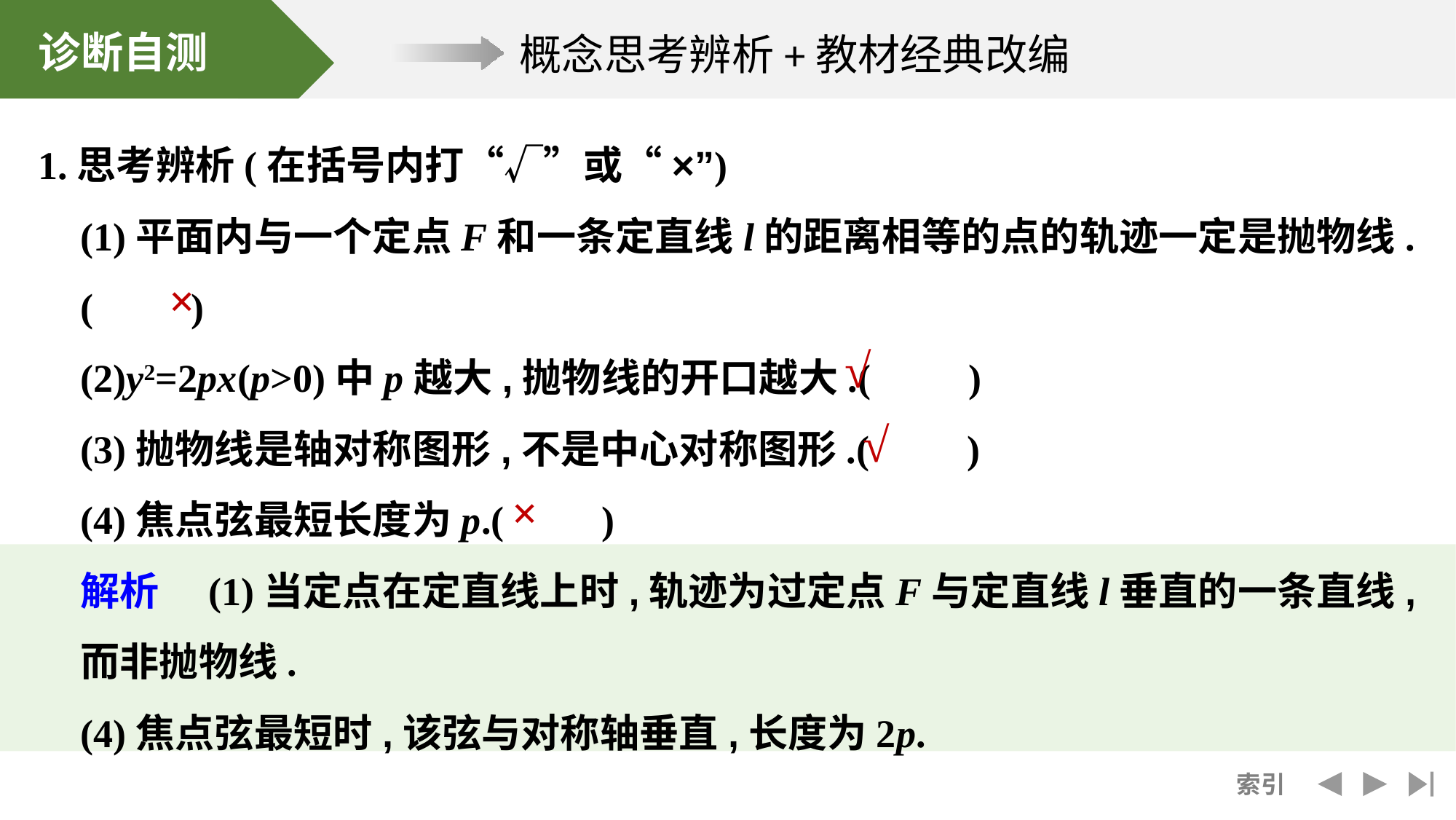

1.思考辨析(在括号内打“√”或“×”)
	(1)平面内与一个定点F和一条定直线l的距离相等的点的轨迹一定是抛物线.(　　)
	(2)y2=2px(p>0)中p越大,抛物线的开口越大.(　　)
	(3)抛物线是轴对称图形,不是中心对称图形.(　　)
	(4)焦点弦最短长度为p.(　　)
	解析　(1)当定点在定直线上时,轨迹为过定点F与定直线l垂直的一条直线,而非抛物线.
	(4)焦点弦最短时,该弦与对称轴垂直,长度为2p.
×
√
√
×